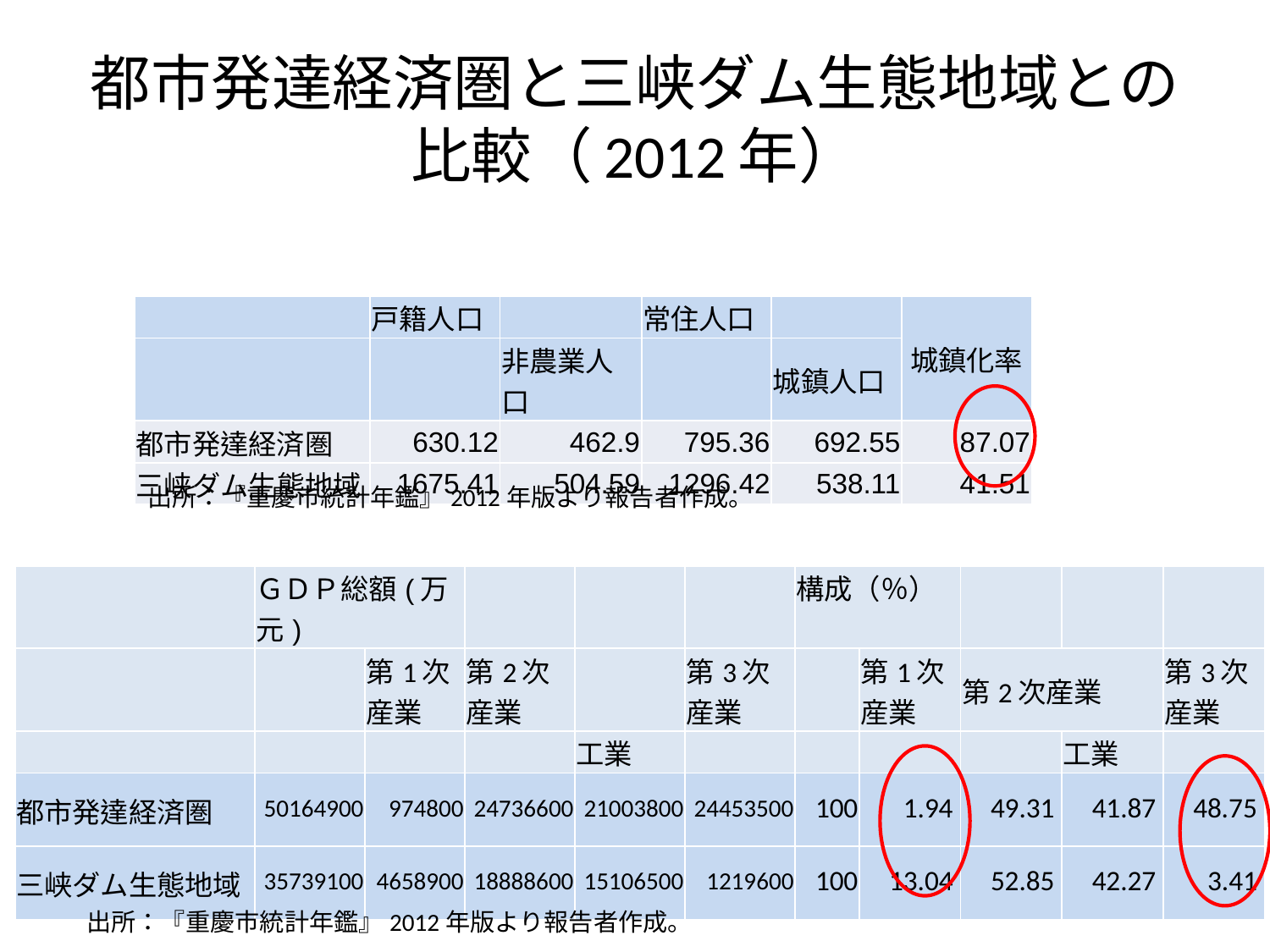

# 都市発達経済圏と三峡ダム生態地域との比較（2012年）
|  | 戸籍人口 |  | 常住人口 |  | 城鎮化率 |
| --- | --- | --- | --- | --- | --- |
|  |  | 非農業人口 |  | 城鎮人口 |  |
| 都市発達経済圏 | 630.12 | 462.9 | 795.36 | 692.55 | 87.07 |
| 三峡ダム生態地域 | 1675.41 | 504.59 | 1296.42 | 538.11 | 41.51 |

出所：『重慶市統計年鑑』2012年版より報告者作成。
|  | ＧＤＰ総額(万元) |  |  |  |  | 構成（％） |  |  |  |  |
| --- | --- | --- | --- | --- | --- | --- | --- | --- | --- | --- |
|  |  | 第1次産業 | 第2次産業 |  | 第3次産業 |  | 第1次産業 | 第2次産業 |  | 第3次産業 |
|  |  |  |  | 工業 |  |  |  |  | 工業 |  |
| 都市発達経済圏 | 50164900 | 974800 | 24736600 | 21003800 | 24453500 | 100 | 1.94 | 49.31 | 41.87 | 48.75 |
| 三峡ダム生態地域 | 35739100 | 4658900 | 18888600 | 15106500 | 1219600 | 100 | 13.04 | 52.85 | 42.27 | 3.41 |

出所：『重慶市統計年鑑』2012年版より報告者作成。